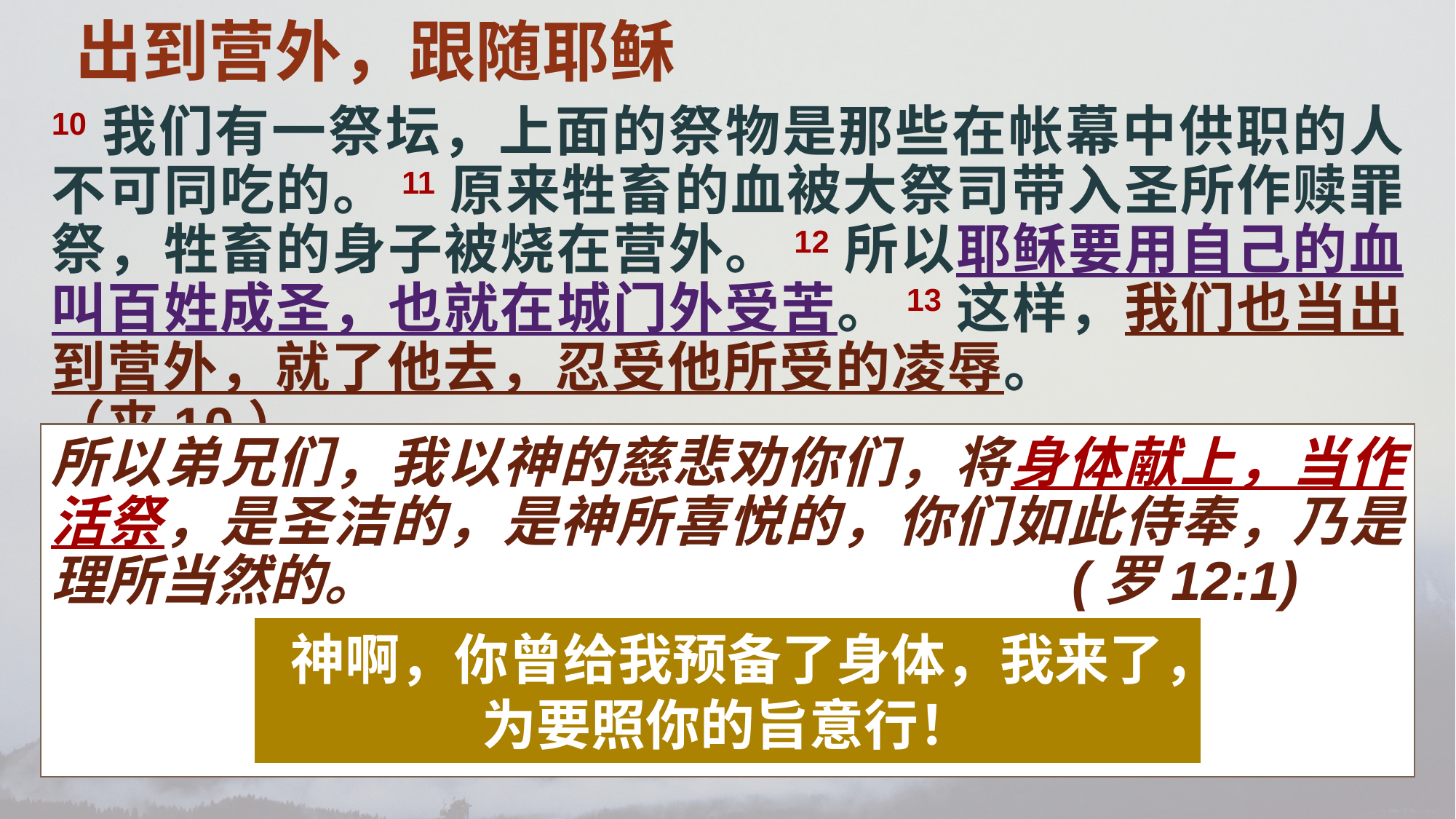

出到营外，跟随耶稣
10我们有一祭坛，上面的祭物是那些在帐幕中供职的人不可同吃的。11原来牲畜的血被大祭司带入圣所作赎罪祭，牲畜的身子被烧在营外。12所以耶稣要用自己的血叫百姓成圣，也就在城门外受苦。13这样，我们也当出到营外，就了他去，忍受他所受的凌辱。                          （来10）

所以弟兄们，我以神的慈悲劝你们，将身体献上，当作活祭，是圣洁的，是神所喜悦的，你们如此侍奉，乃是理所当然的。                                                       (罗12:1)

神啊，你曾给我预备了身体，我来了，为要照你的旨意行！